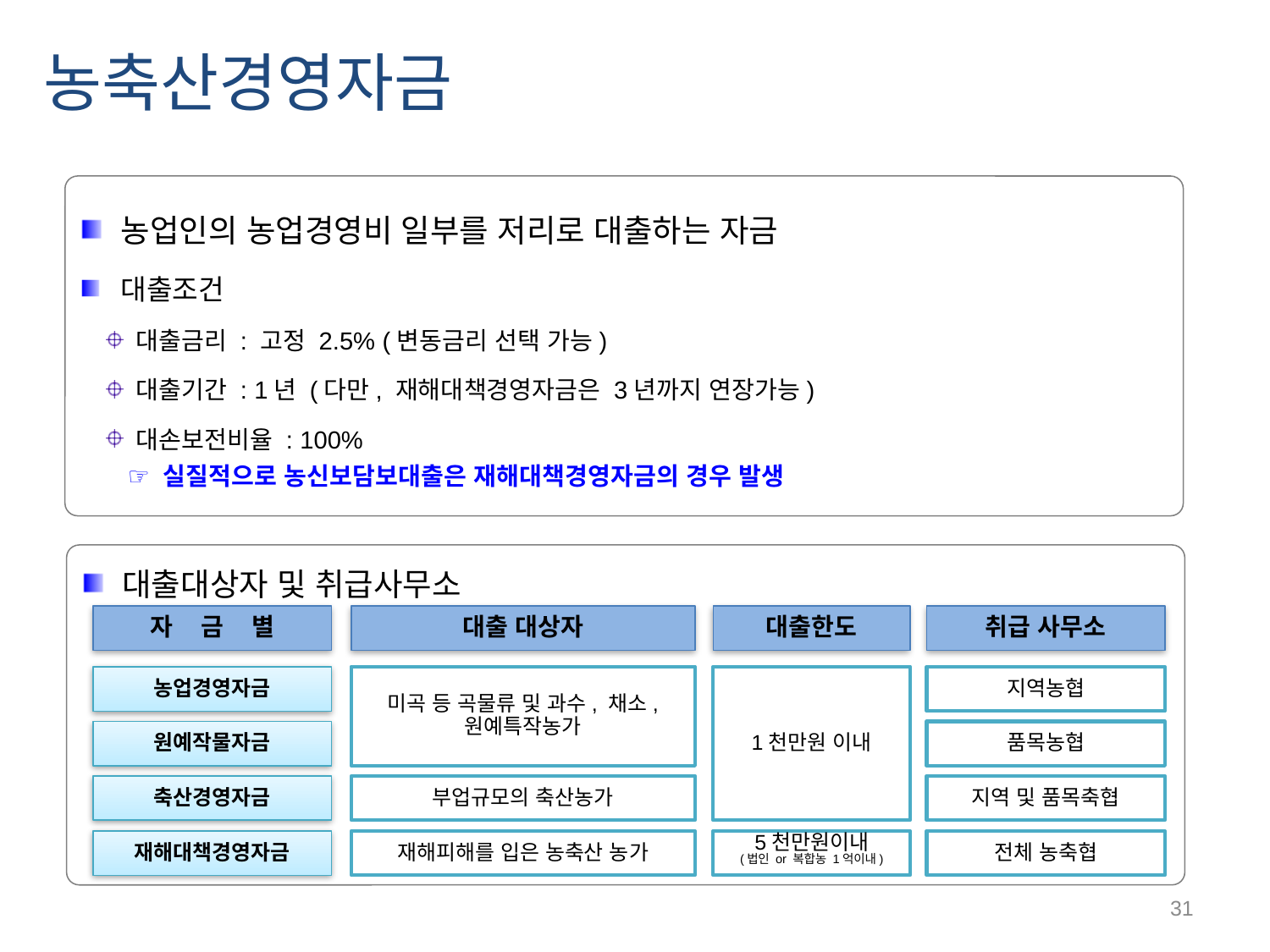

농축산경영자금
농업인의 농업경영비 일부를 저리로 대출하는 자금
대출조건
 대출금리 : 고정 2.5% (변동금리 선택 가능)
 대출기간 : 1년 (다만, 재해대책경영자금은 3년까지 연장가능)
 대손보전비율 : 100%
 ☞ 실질적으로 농신보담보대출은 재해대책경영자금의 경우 발생
대출대상자 및 취급사무소

자    금    별
대출 대상자
대출한도
취급 사무소
농업경영자금
미곡 등 곡물류 및 과수, 채소, 원예특작농가
1천만원 이내
지역농협
원예작물자금
품목농협
축산경영자금
부업규모의 축산농가
지역 및 품목축협
재해대책경영자금
재해피해를 입은 농축산 농가
5천만원이내
(법인 or 복합농 1억이내)
전체 농축협
31